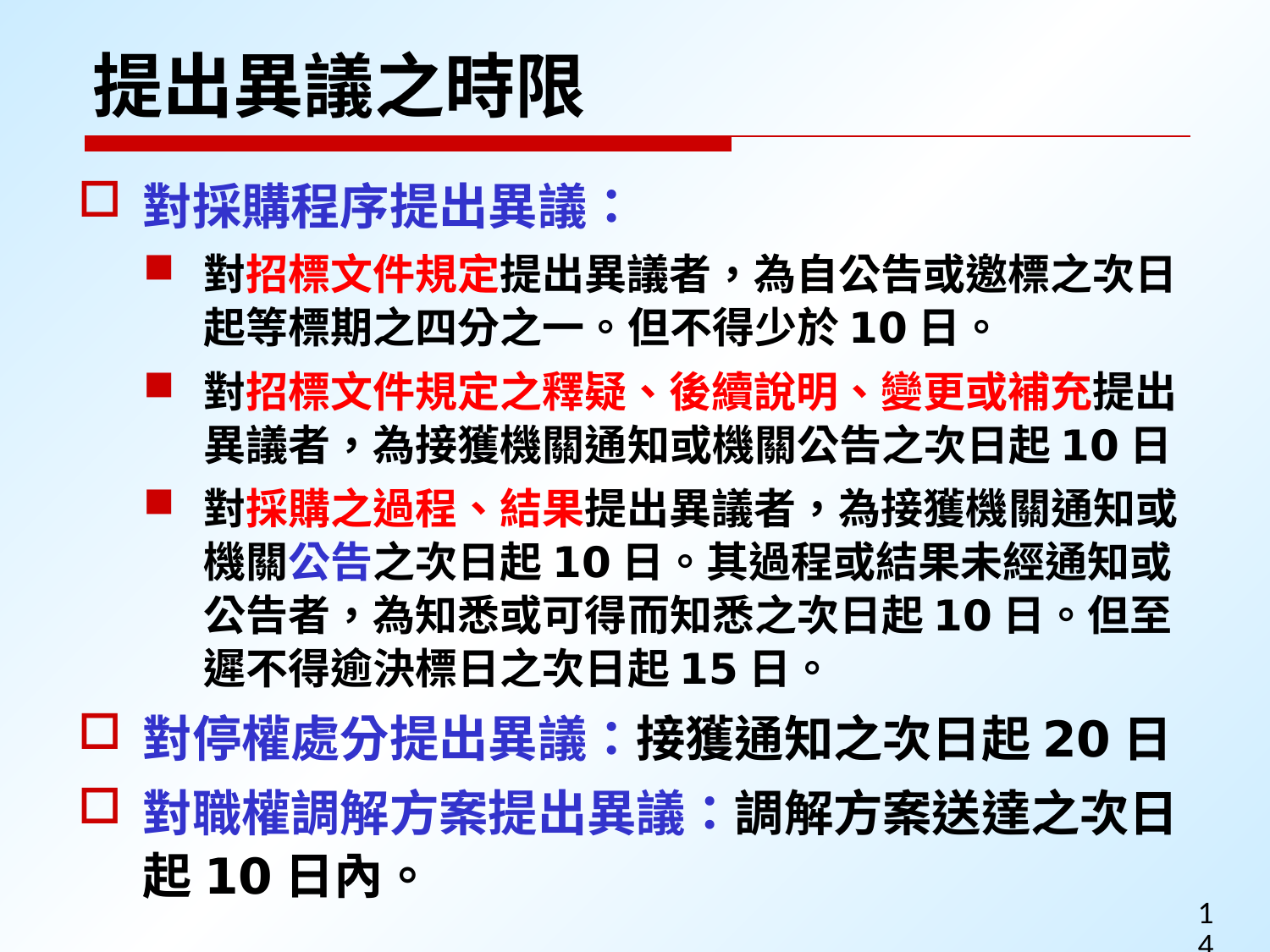

提出異議之時限
對採購程序提出異議：
對招標文件規定提出異議者，為自公告或邀標之次日起等標期之四分之一。但不得少於10日。
對招標文件規定之釋疑、後續說明、變更或補充提出異議者，為接獲機關通知或機關公告之次日起10日
對採購之過程、結果提出異議者，為接獲機關通知或機關公告之次日起10日。其過程或結果未經通知或公告者，為知悉或可得而知悉之次日起10日。但至遲不得逾決標日之次日起15日。
對停權處分提出異議：接獲通知之次日起20日
對職權調解方案提出異議：調解方案送達之次日起10日內。